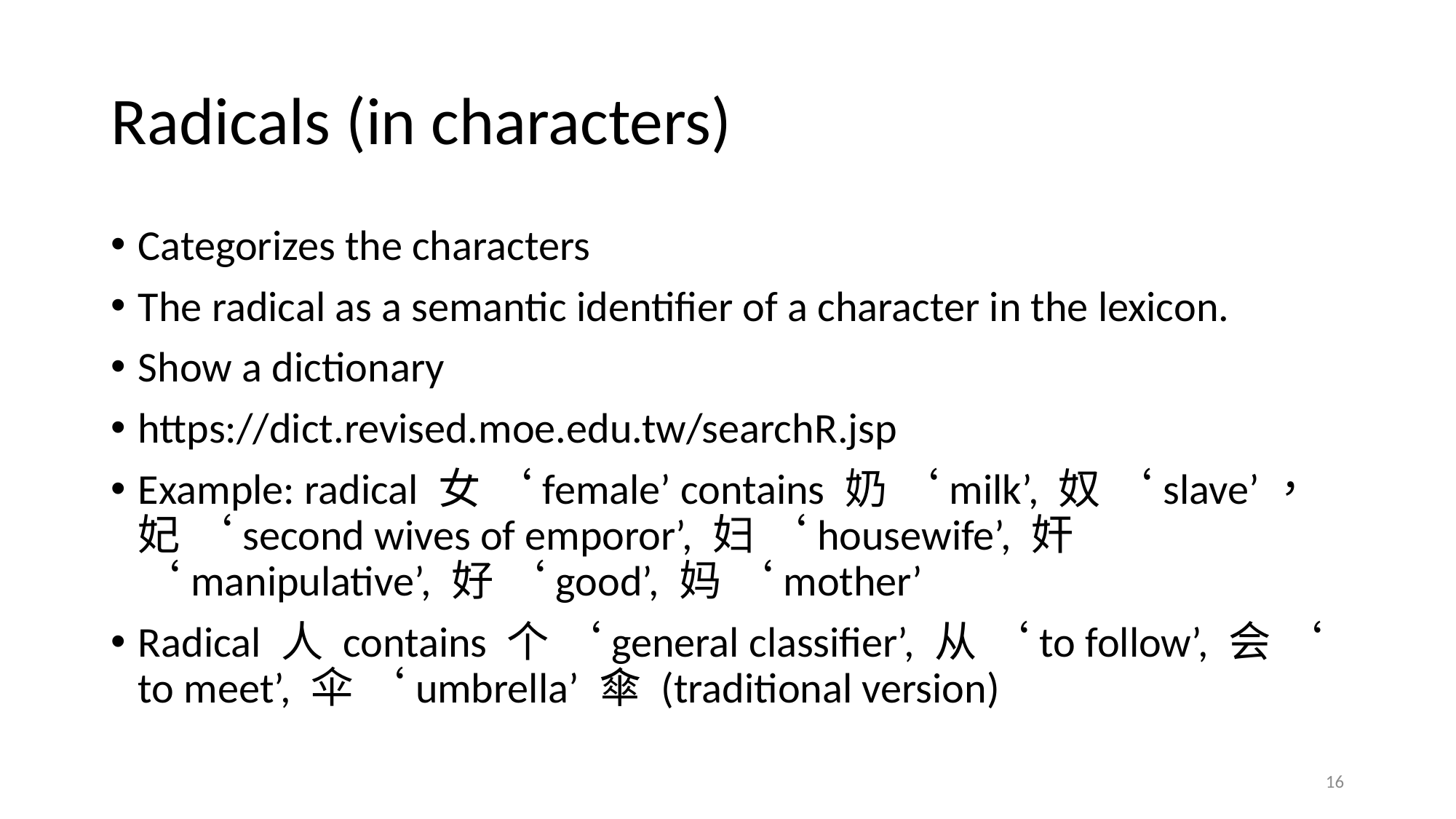

# Radicals (in characters)
Categorizes the characters
The radical as a semantic identifier of a character in the lexicon.
Show a dictionary
https://dict.revised.moe.edu.tw/searchR.jsp
Example: radical 女 ‘female’ contains 奶 ‘milk’, 奴 ‘slave’，妃 ‘second wives of emporor’, 妇 ‘housewife’, 奸 ‘manipulative’, 好 ‘good’, 妈 ‘mother’
Radical 人 contains 个 ‘general classifier’, 从 ‘to follow’, 会 ‘to meet’, 伞 ‘umbrella’ 傘 (traditional version)

16